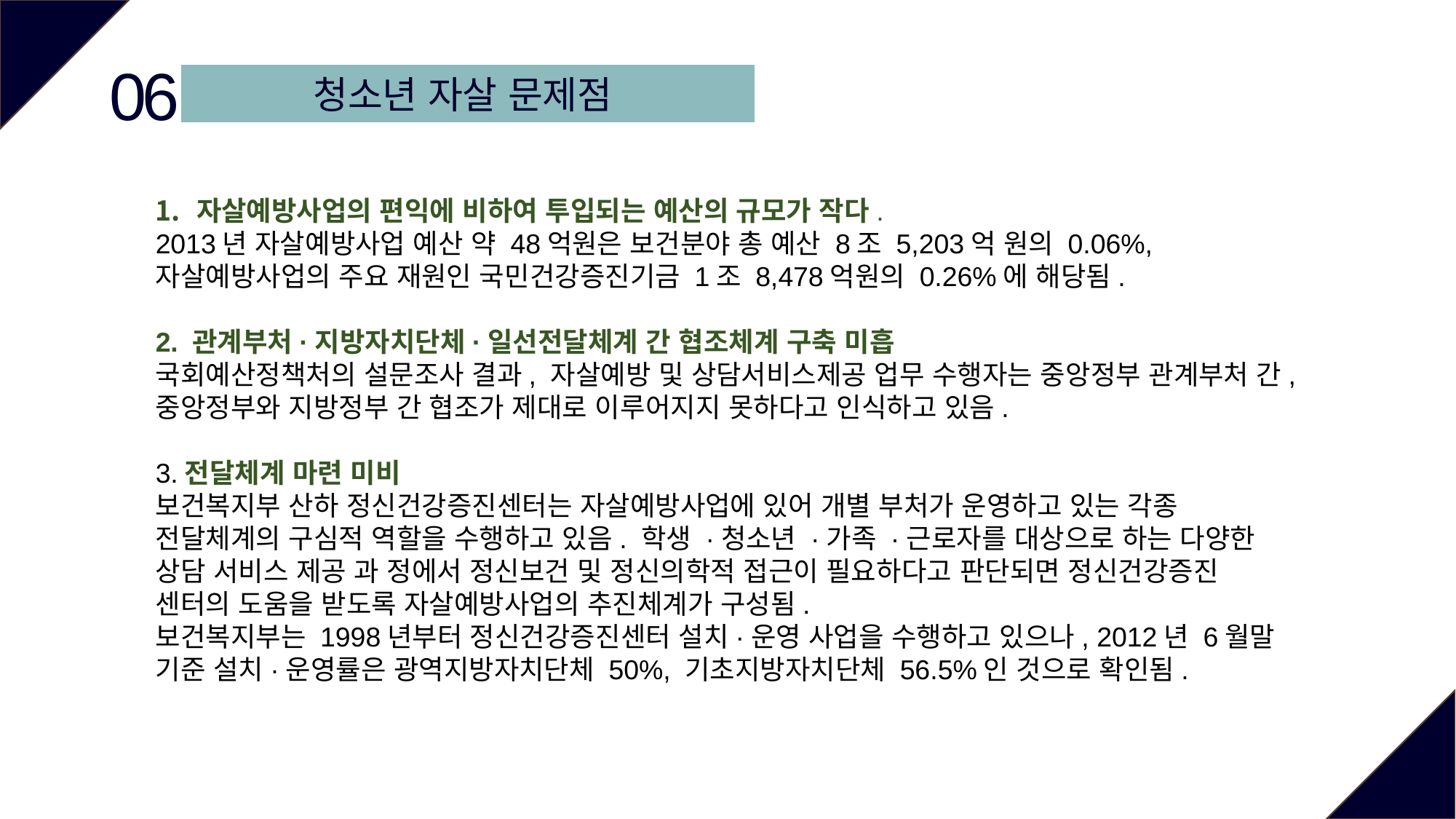

06
청소년 자살 문제점

자살예방사업의 편익에 비하여 투입되는 예산의 규모가 작다.
2013년 자살예방사업 예산 약 48억원은 보건분야 총 예산 8조 5,203억 원의 0.06%, 자살예방사업의 주요 재원인 국민건강증진기금 1조 8,478억원의 0.26%에 해당됨.

2. 관계부처·지방자치단체·일선전달체계 간 협조체계 구축 미흡
국회예산정책처의 설문조사 결과, 자살예방 및 상담서비스제공 업무 수행자는 중앙정부 관계부처 간, 중앙정부와 지방정부 간 협조가 제대로 이루어지지 못하다고 인식하고 있음.

3.전달체계 마련 미비
보건복지부 산하 정신건강증진센터는 자살예방사업에 있어 개별 부처가 운영하고 있는 각종 전달체계의 구심적 역할을 수행하고 있음. 학생 ·청소년 ·가족 ·근로자를 대상으로 하는 다양한 상담 서비스 제공 과 정에서 정신보건 및 정신의학적 접근이 필요하다고 판단되면 정신건강증진 센터의 도움을 받도록 자살예방사업의 추진체계가 구성됨.
보건복지부는 1998년부터 정신건강증진센터 설치·운영 사업을 수행하고 있으나, 2012년 6월말 기준 설치·운영률은 광역지방자치단체 50%, 기초지방자치단체 56.5%인 것으로 확인됨.